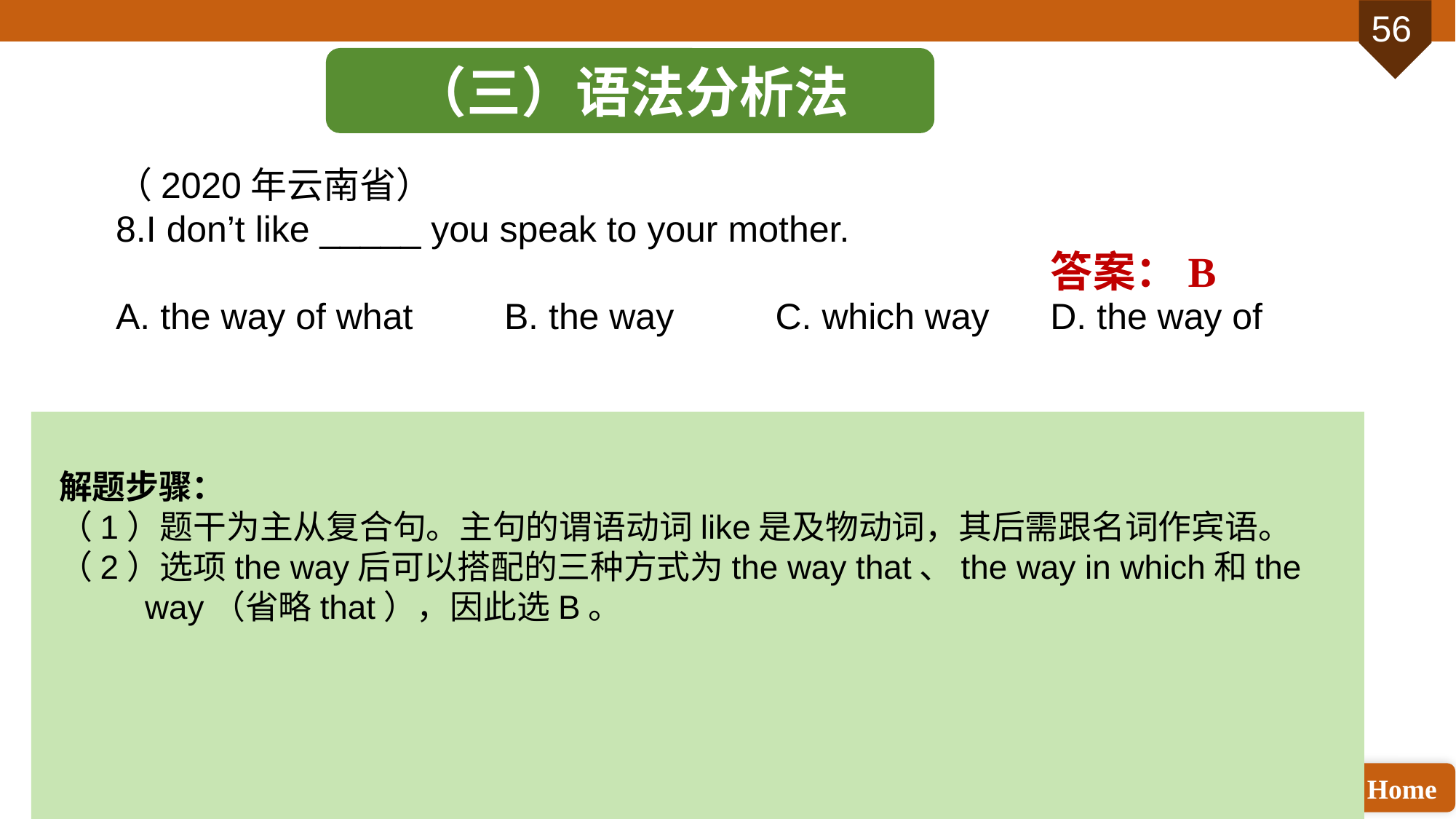

（三）语法分析法
（2020年云南省）
8.I don’t like _____ you speak to your mother.

A. the way of what         B. the way          C. which way      D. the way of
 答案：B

解题步骤：
（1）题干为主从复合句。主句的谓语动词like是及物动词，其后需跟名词作宾语。
（2）选项the way后可以搭配的三种方式为the way that、the way in which和the way（省略that），因此选B。